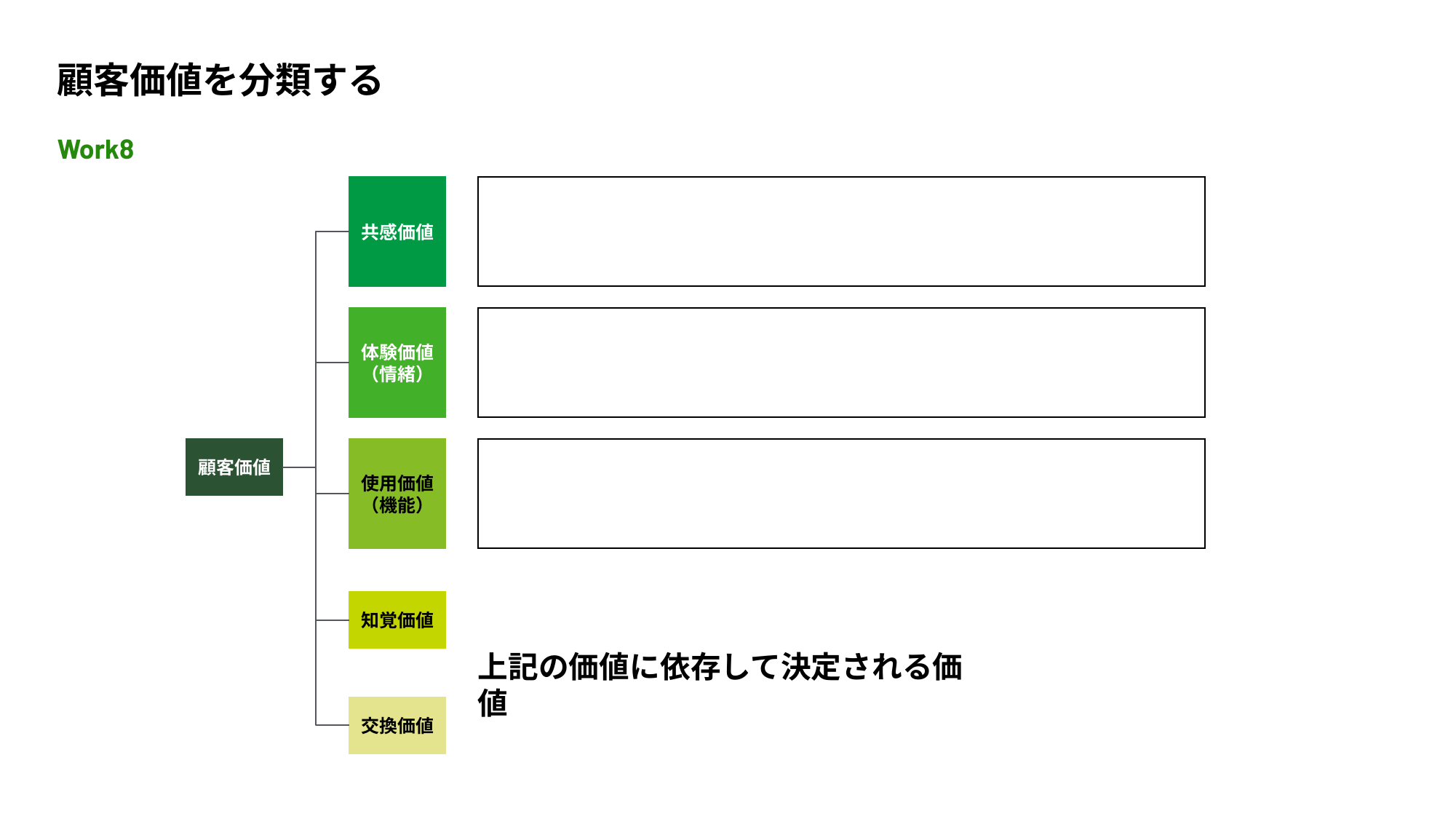

# 顧客価値を分類する
Work8
共感価値

体験価値
（情緒）

使用価値
（機能）

顧客価値
知覚価値
上記の価値に依存して決定される価値
交換価値
9